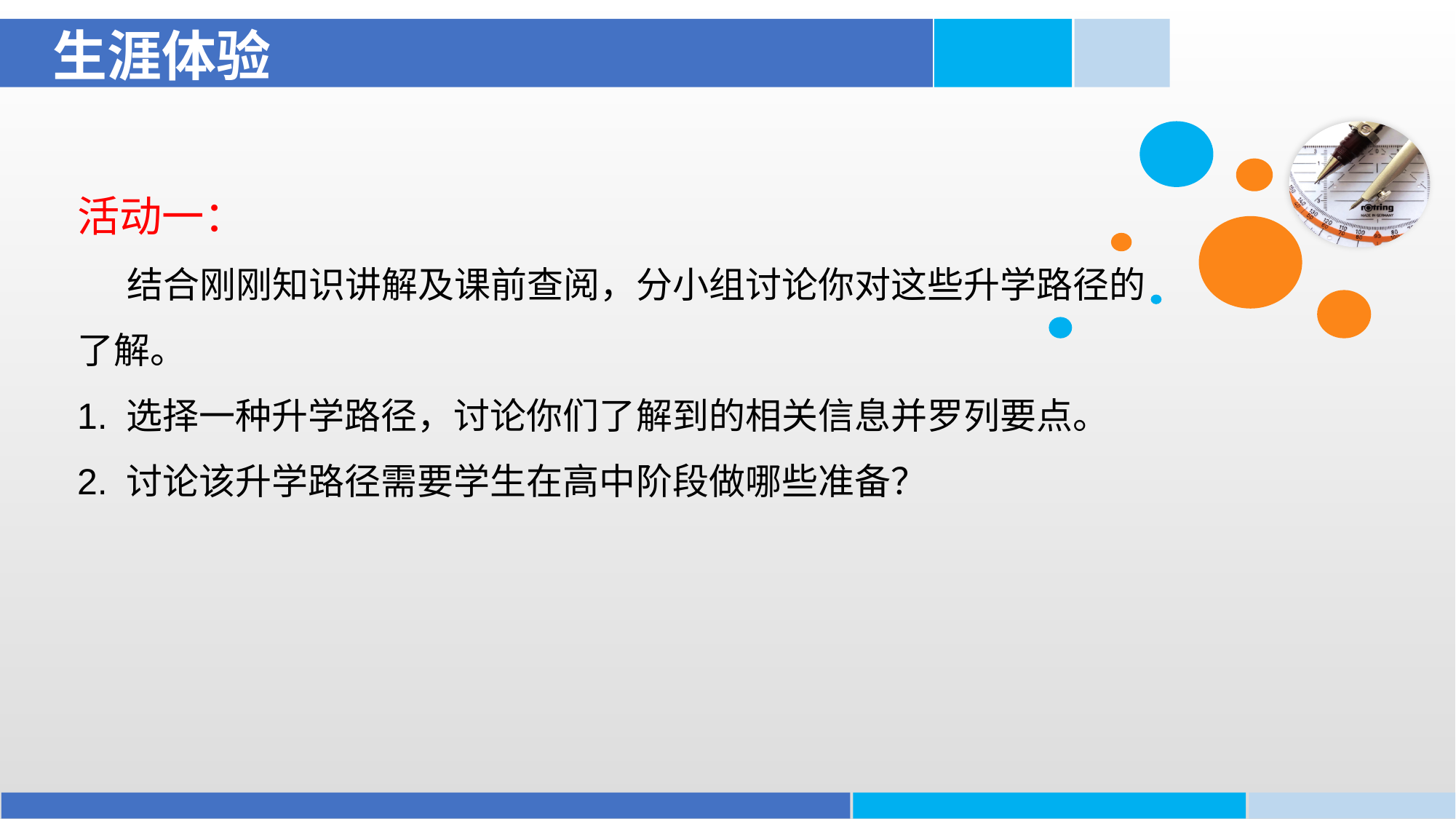

生涯体验
活动一：
     结合刚刚知识讲解及课前查阅，分小组讨论你对这些升学路径的了解。
1. 选择一种升学路径，讨论你们了解到的相关信息并罗列要点。
2. 讨论该升学路径需要学生在高中阶段做哪些准备？